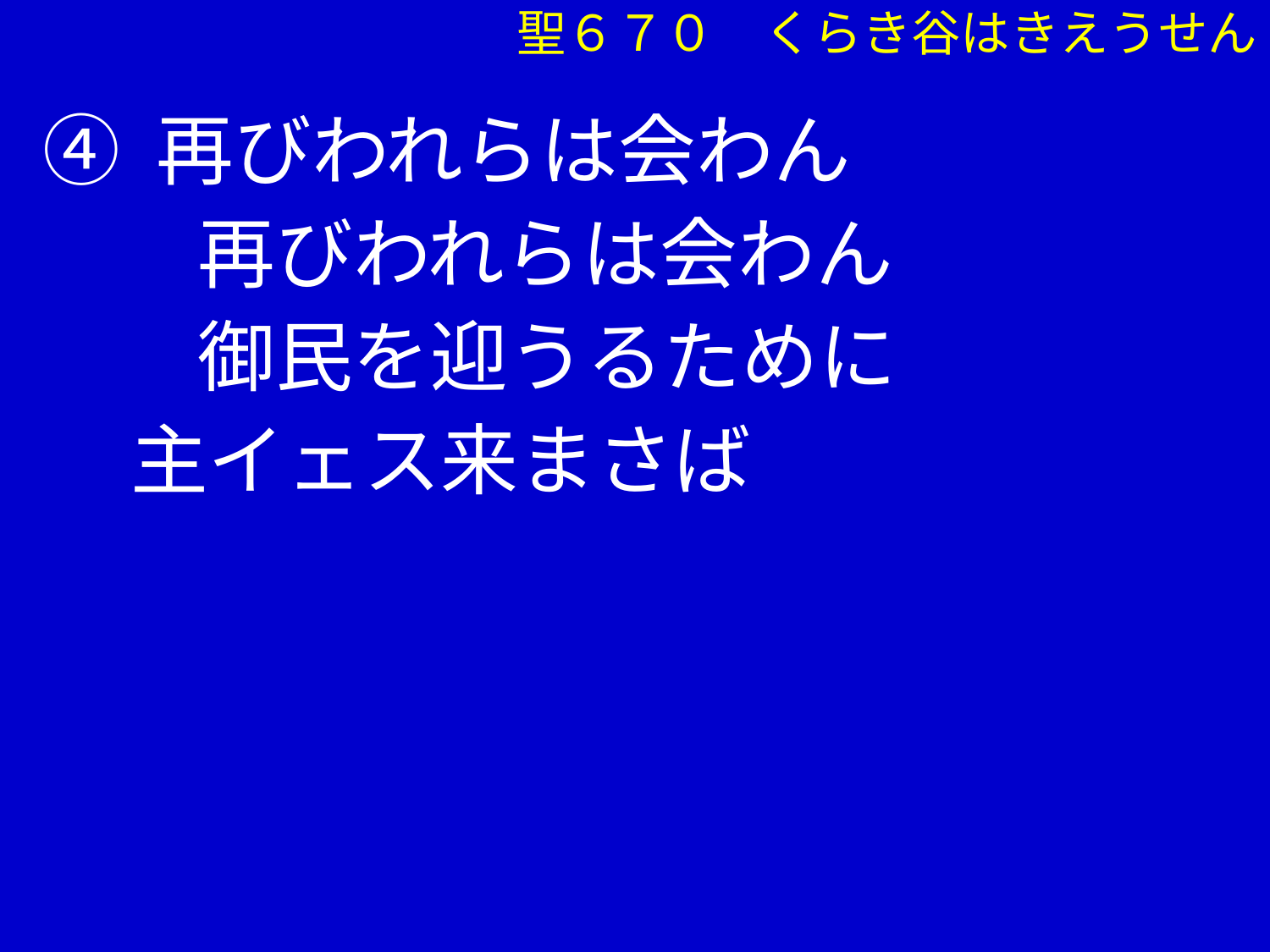

④ 再びわれらは会わん
　　再びわれらは会わん
　　御民を迎うるために
    主イェス来まさば
聖６７０　くらき谷はきえうせん